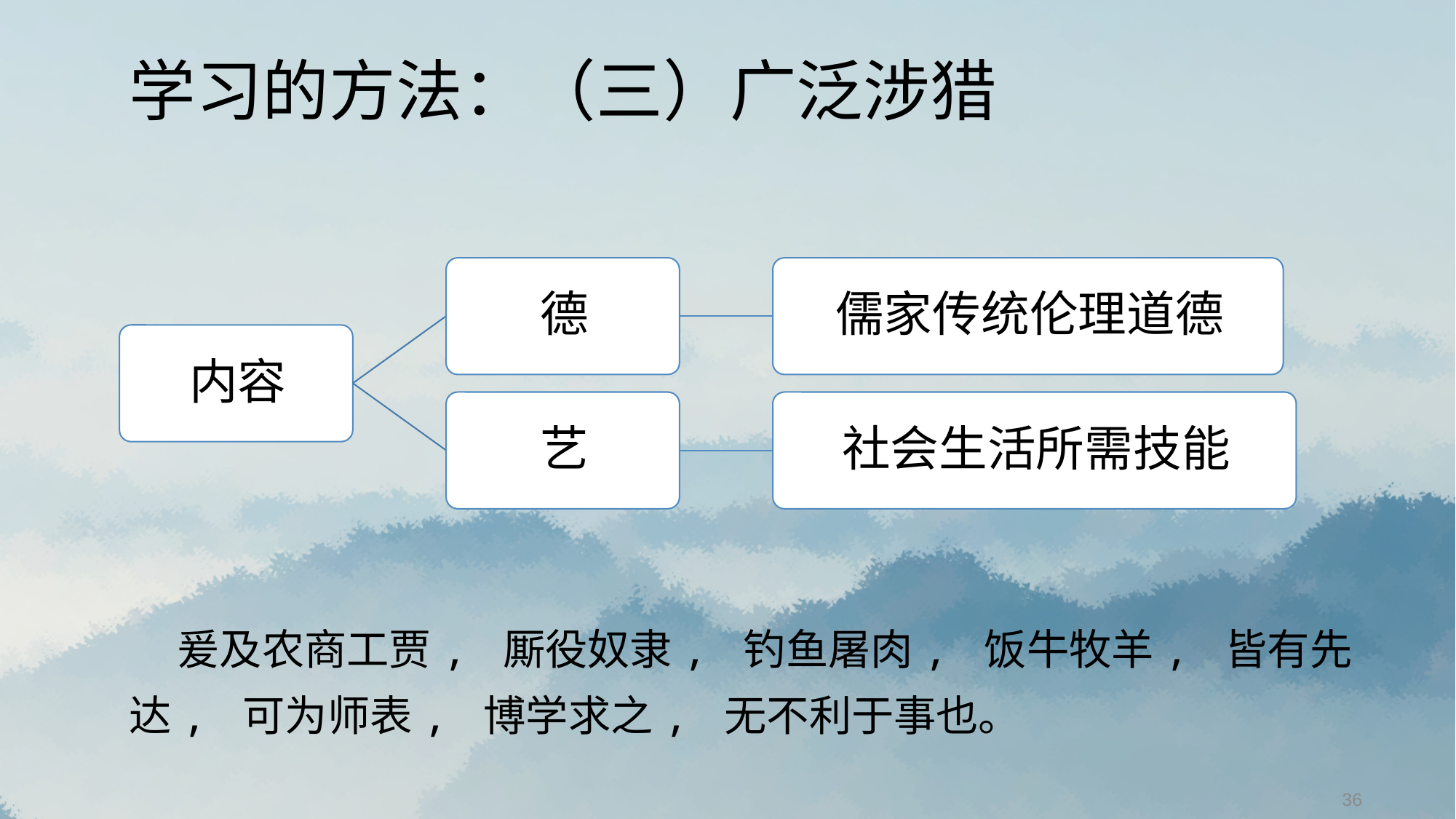

# 学习的方法：（三）广泛涉猎
内容

德

儒家传统伦理道德

艺

社会生活所需技能
    爰及农商工贾, 厮役奴隶, 钓鱼屠肉, 饭牛牧羊, 皆有先达, 可为师表, 博学求之, 无不利于事也。